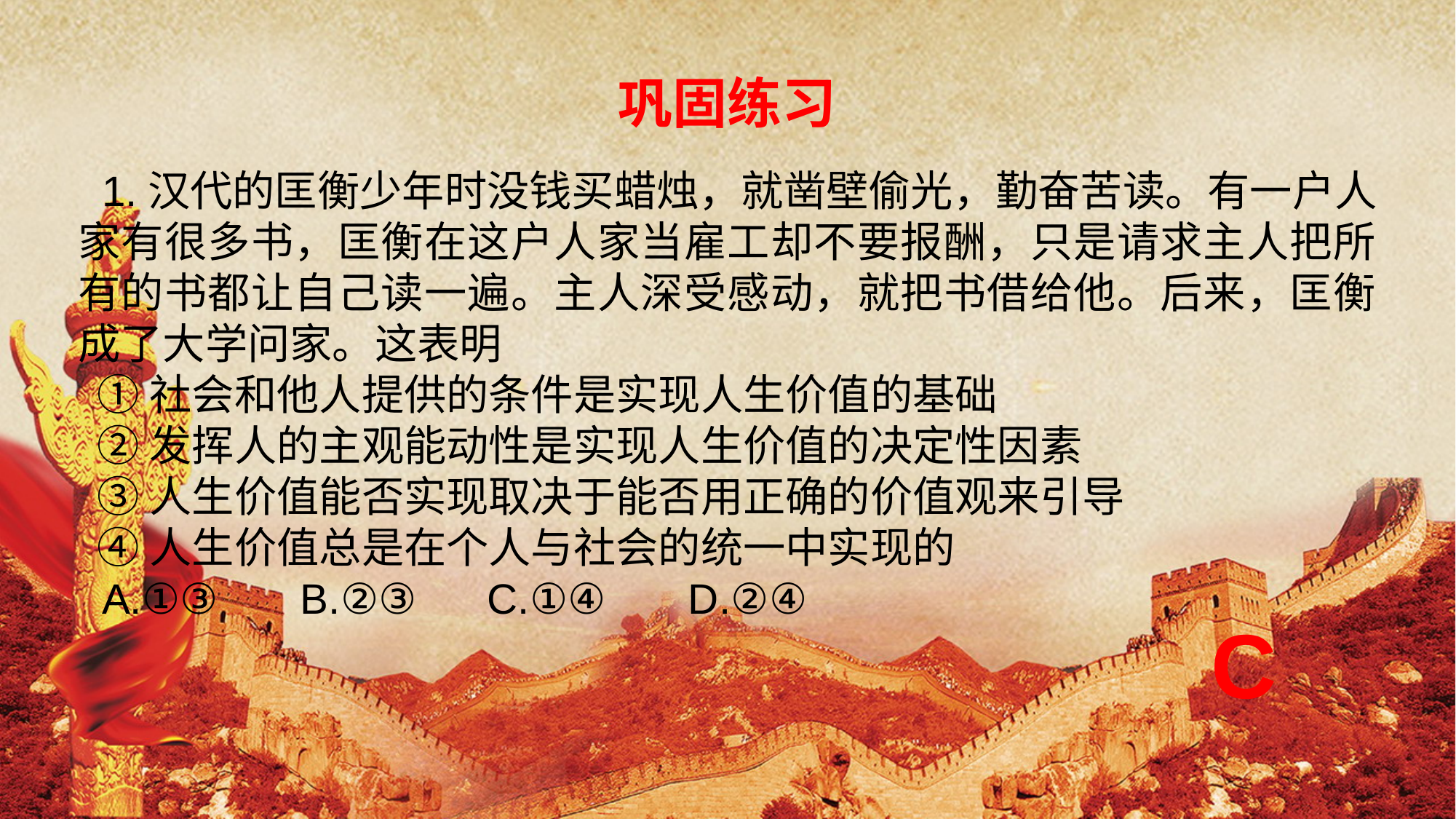

巩固练习
  1.汉代的匡衡少年时没钱买蜡烛，就凿壁偷光，勤奋苦读。有一户人家有很多书，匡衡在这户人家当雇工却不要报酬，只是请求主人把所有的书都让自己读一遍。主人深受感动，就把书借给他。后来，匡衡成了大学问家。这表明
  ①社会和他人提供的条件是实现人生价值的基础
  ②发挥人的主观能动性是实现人生价值的决定性因素
  ③人生价值能否实现取决于能否用正确的价值观来引导
  ④人生价值总是在个人与社会的统一中实现的
  A.①③       B.②③      C.①④       D.②④
C